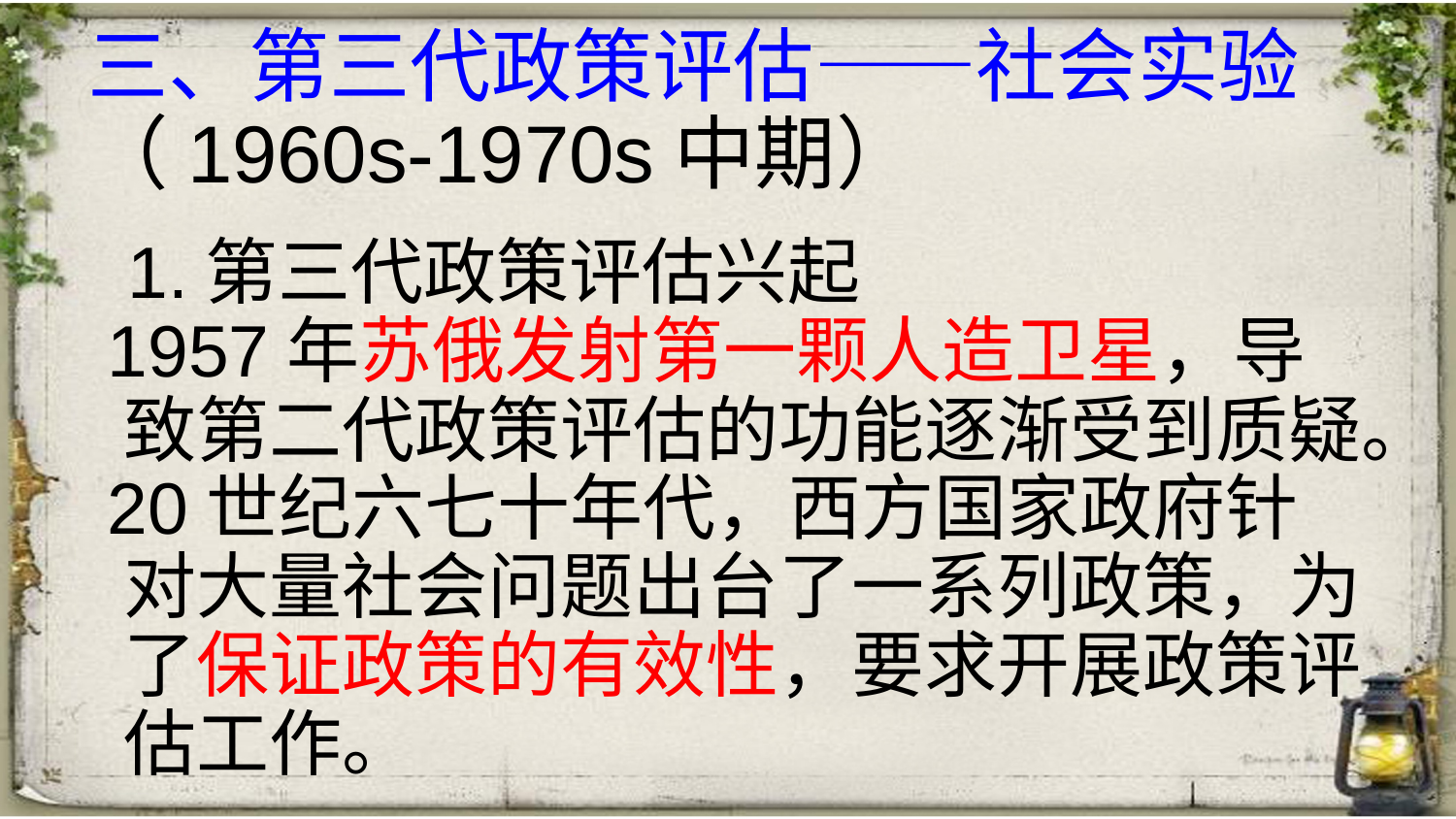

# 三、第三代政策评估——社会实验 （1960s-1970s中期）
  1.第三代政策评估兴起
 1957年苏俄发射第一颗人造卫星，导致第二代政策评估的功能逐渐受到质疑。
 20世纪六七十年代，西方国家政府针对大量社会问题出台了一系列政策，为了保证政策的有效性，要求开展政策评估工作。